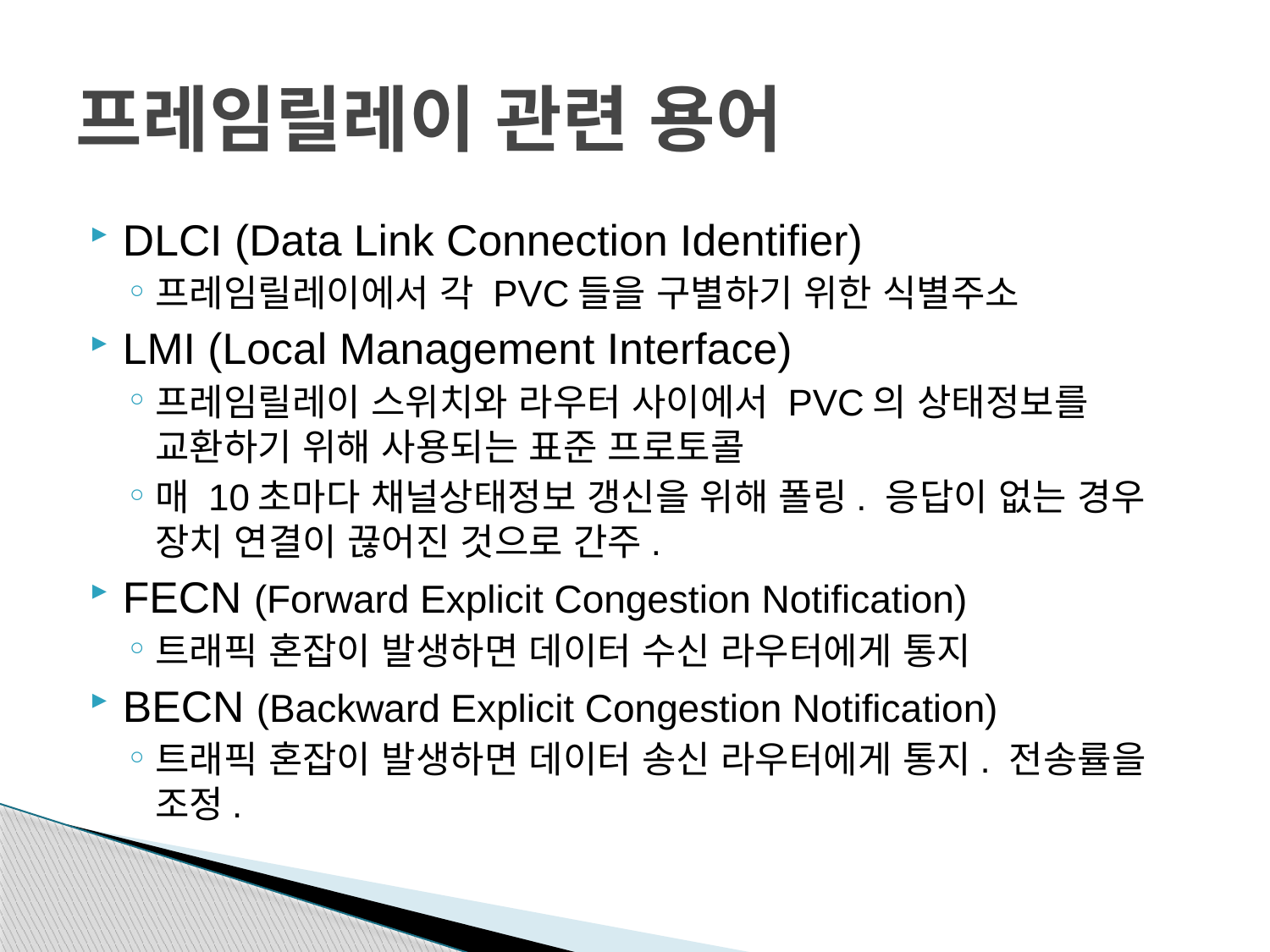

# 프레임릴레이 관련 용어
DLCI (Data Link Connection Identifier)
프레임릴레이에서 각 PVC들을 구별하기 위한 식별주소
LMI (Local Management Interface)
프레임릴레이 스위치와 라우터 사이에서 PVC의 상태정보를 교환하기 위해 사용되는 표준 프로토콜
매 10초마다 채널상태정보 갱신을 위해 폴링. 응답이 없는 경우 장치 연결이 끊어진 것으로 간주.
FECN (Forward Explicit Congestion Notification)
트래픽 혼잡이 발생하면 데이터 수신 라우터에게 통지
BECN (Backward Explicit Congestion Notification)
트래픽 혼잡이 발생하면 데이터 송신 라우터에게 통지. 전송률을 조정.